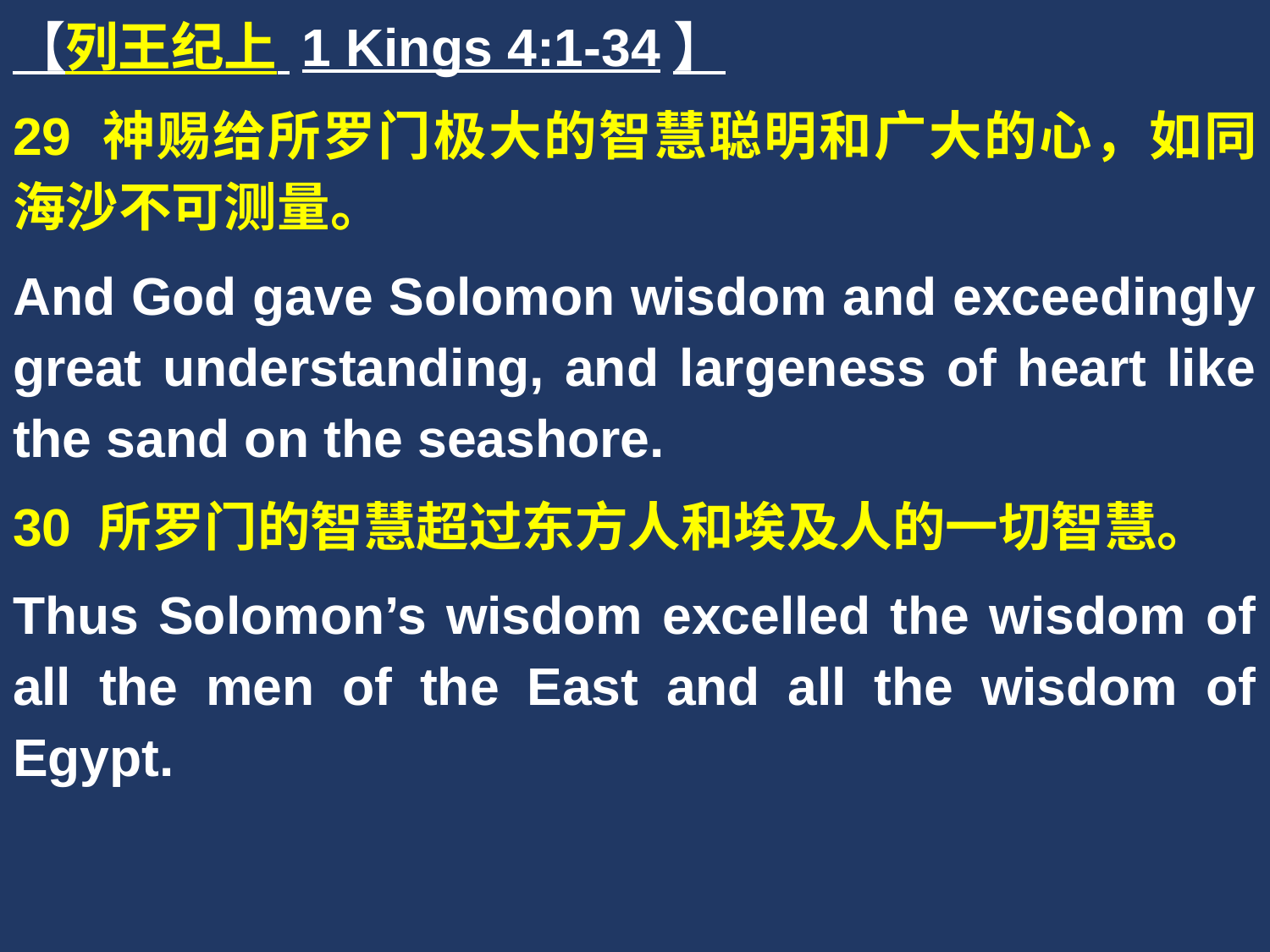

【列王纪上 1 Kings 4:1-34】
29 神赐给所罗门极大的智慧聪明和广大的心，如同海沙不可测量。
And God gave Solomon wisdom and exceedingly great understanding, and largeness of heart like the sand on the seashore.
30 所罗门的智慧超过东方人和埃及人的一切智慧。
Thus Solomon’s wisdom excelled the wisdom of all the men of the East and all the wisdom of Egypt.